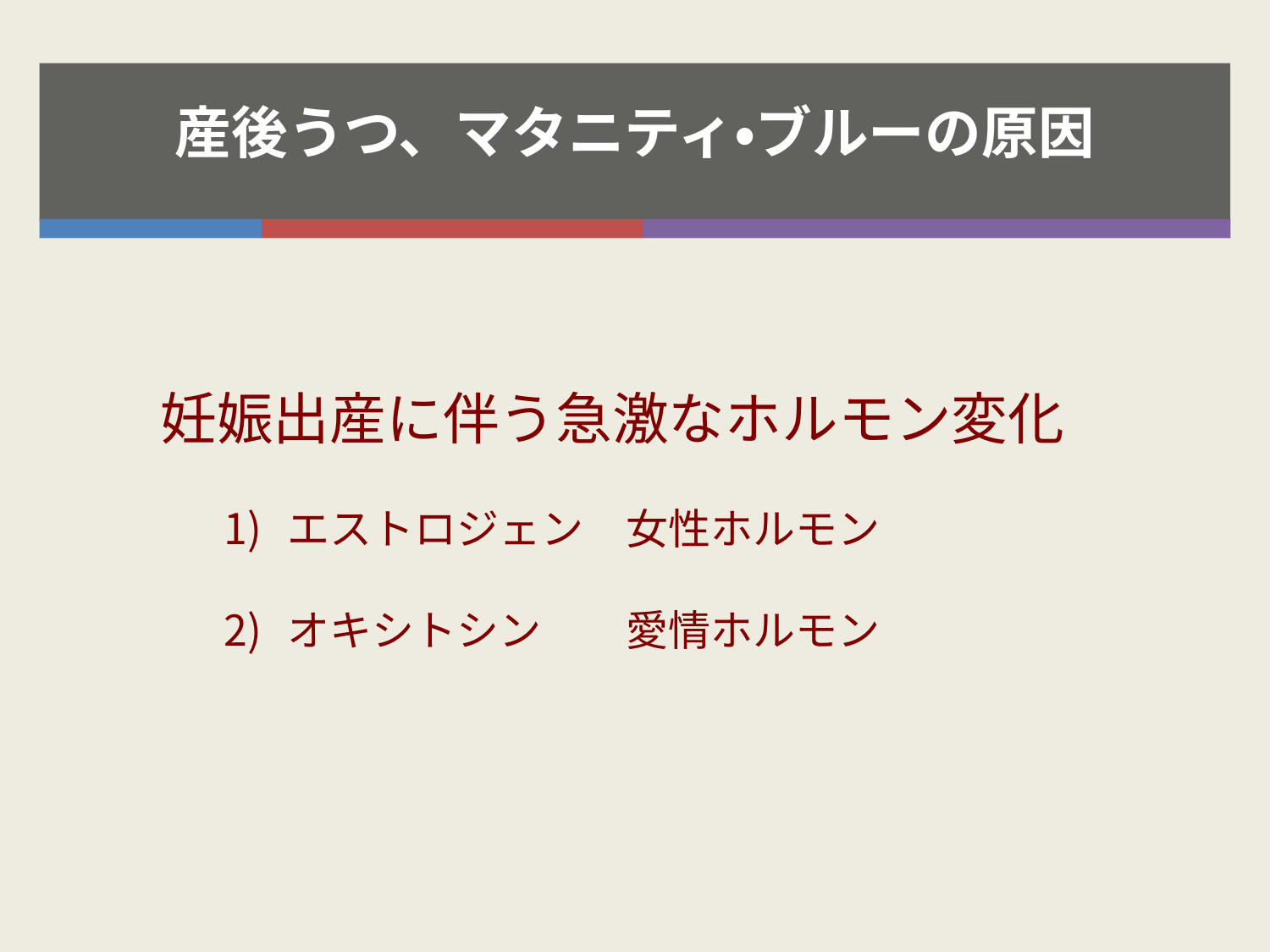

# 産後うつ、マタニティ・ブルーの原因
妊娠出産に伴う急激なホルモン変化
エストロジェン　女性ホルモン
オキシトシン　　愛情ホルモン